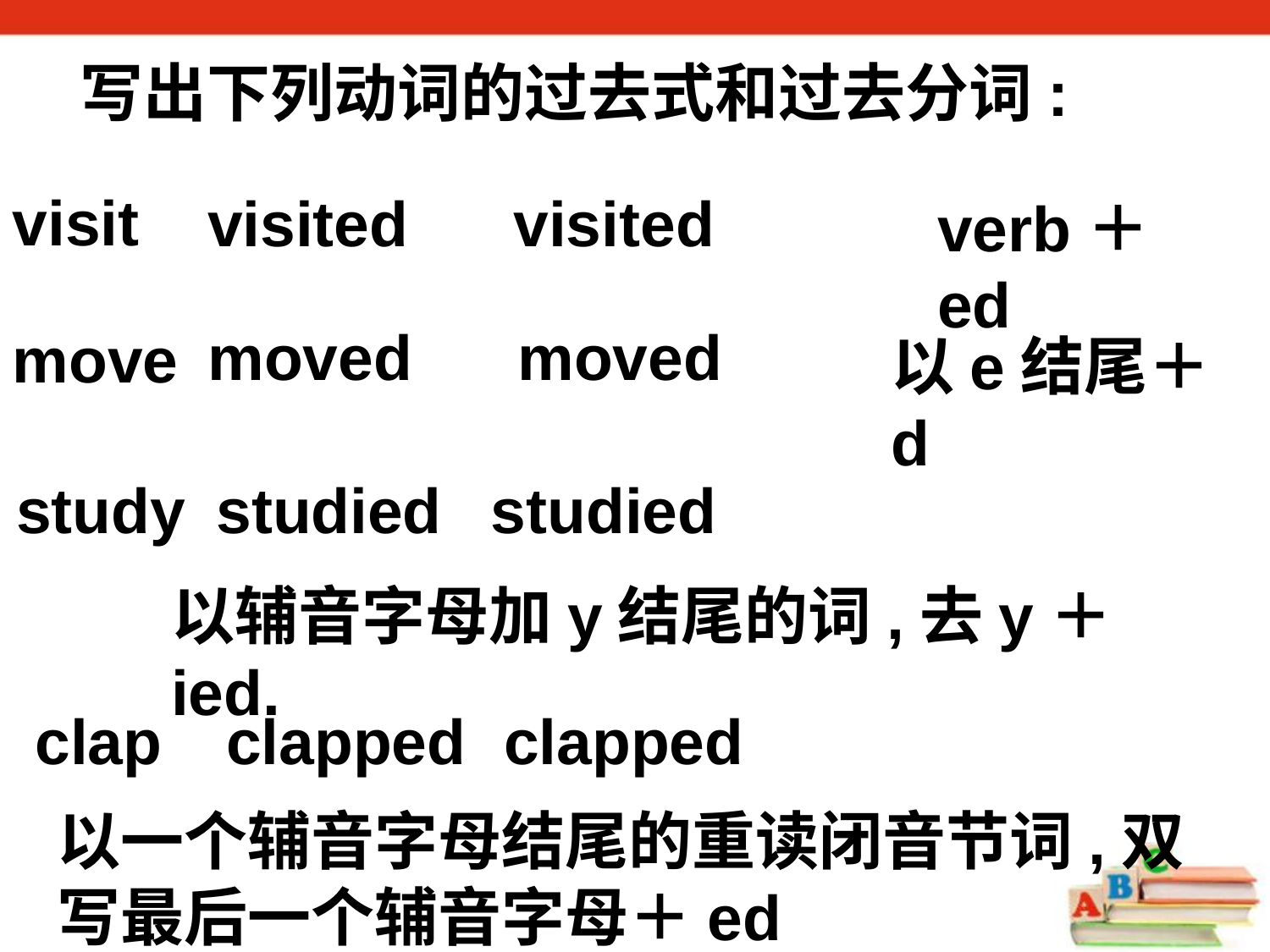

写出下列动词的过去式和过去分词:
visit

visited      visited

verb＋ed

moved      moved

move
以e结尾＋d

study

studied

studied

以辅音字母加y结尾的词,去y＋ied.
clap
clapped
clapped

以一个辅音字母结尾的重读闭音节词,双写最后一个辅音字母＋ed